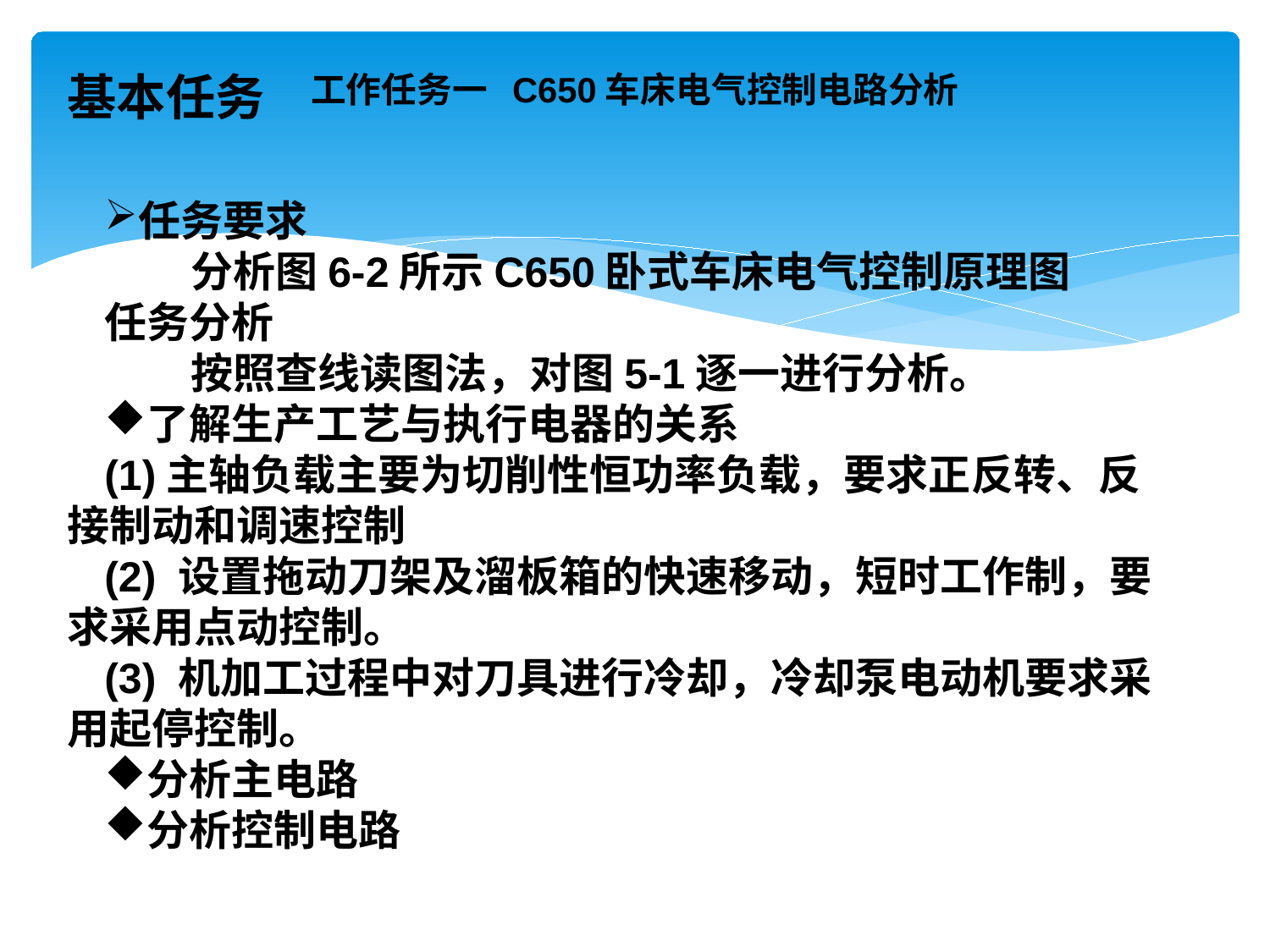

# 工作任务一  C650车床电气控制电路分析
基本任务
任务要求
        分析图6-2所示C650卧式车床电气控制原理图
任务分析
        按照查线读图法，对图5-1逐一进行分析。
了解生产工艺与执行电器的关系
(1)主轴负载主要为切削性恒功率负载，要求正反转、反接制动和调速控制
(2) 设置拖动刀架及溜板箱的快速移动，短时工作制，要求采用点动控制。
(3) 机加工过程中对刀具进行冷却，冷却泵电动机要求采用起停控制。
分析主电路
分析控制电路